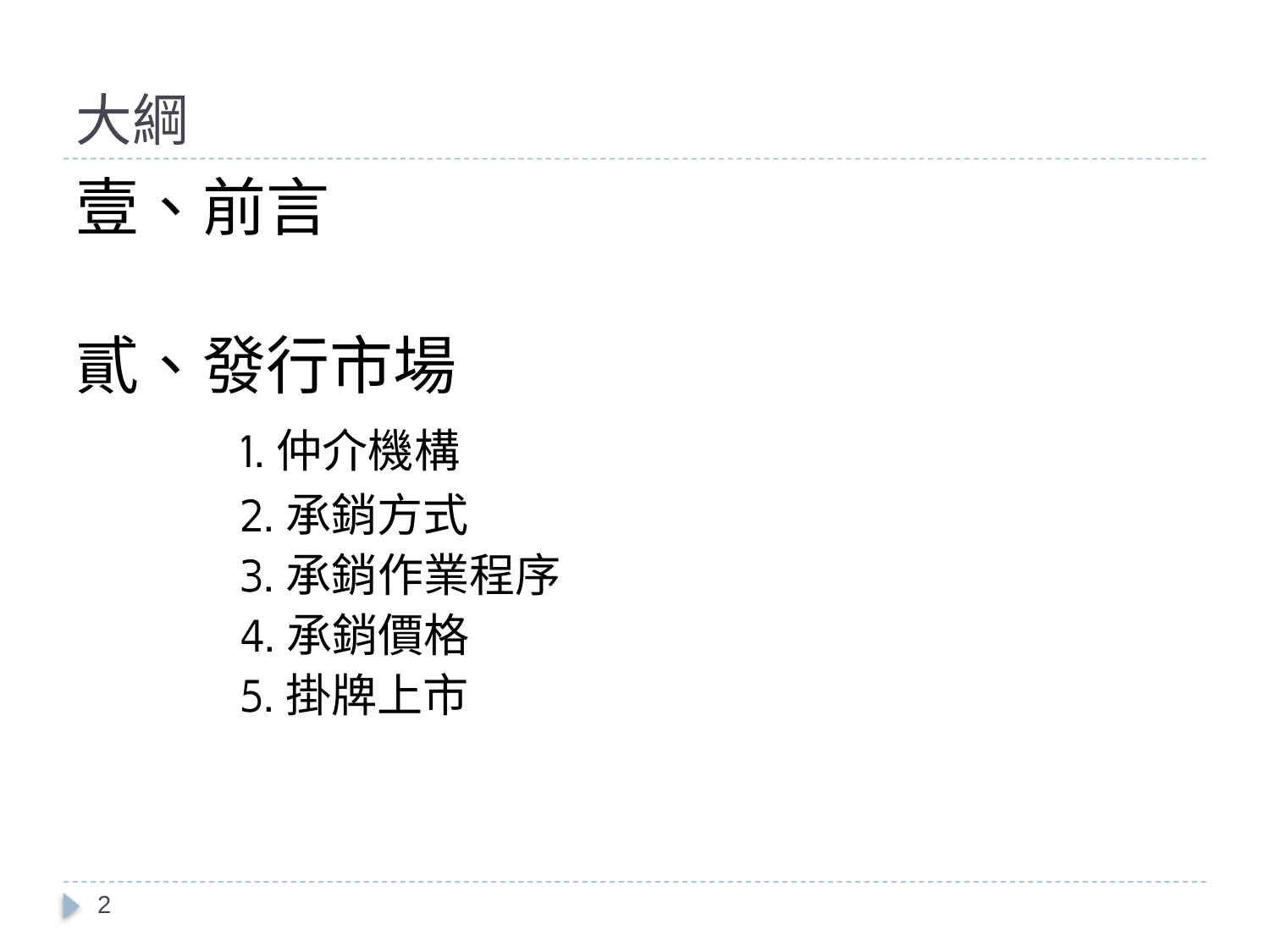

# 大綱
壹、前言

貳、發行市場
		1.仲介機構
		2.承銷方式
		3.承銷作業程序
		4.承銷價格
		5.掛牌上市
2